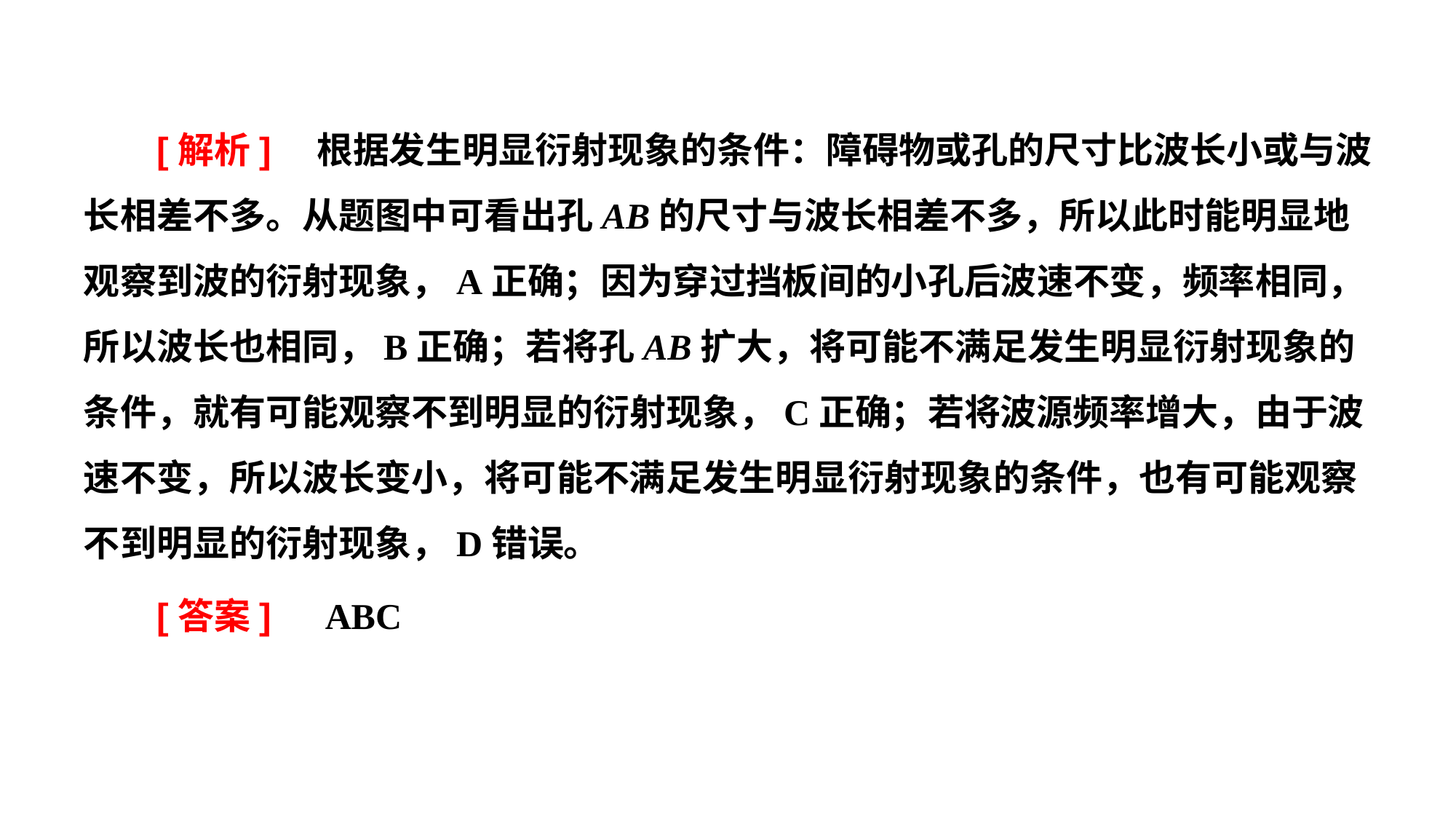

[解析]　根据发生明显衍射现象的条件：障碍物或孔的尺寸比波长小或与波长相差不多。从题图中可看出孔AB的尺寸与波长相差不多，所以此时能明显地观察到波的衍射现象，A正确；因为穿过挡板间的小孔后波速不变，频率相同，所以波长也相同，B正确；若将孔AB扩大，将可能不满足发生明显衍射现象的条件，就有可能观察不到明显的衍射现象，C正确；若将波源频率增大，由于波速不变，所以波长变小，将可能不满足发生明显衍射现象的条件，也有可能观察不到明显的衍射现象，D错误。
[答案]　ABC